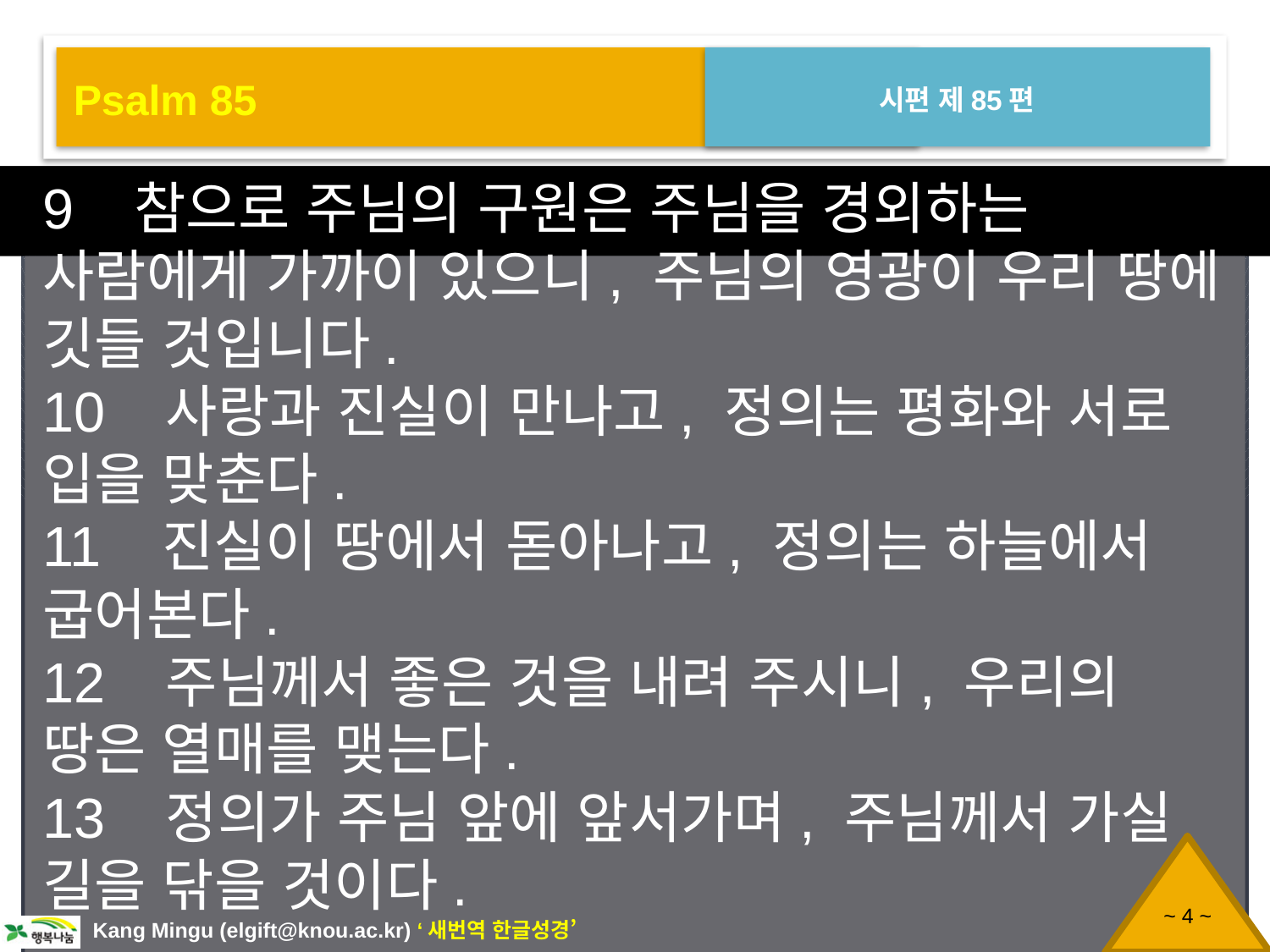

Psalm 85
시편 제85편
9   참으로 주님의 구원은 주님을 경외하는 사람에게 가까이 있으니, 주님의 영광이 우리 땅에 깃들 것입니다.
10   사랑과 진실이 만나고, 정의는 평화와 서로 입을 맞춘다.
11   진실이 땅에서 돋아나고, 정의는 하늘에서 굽어본다.
12   주님께서 좋은 것을 내려 주시니, 우리의 땅은 열매를 맺는다.
13   정의가 주님 앞에 앞서가며, 주님께서 가실 길을 닦을 것이다.